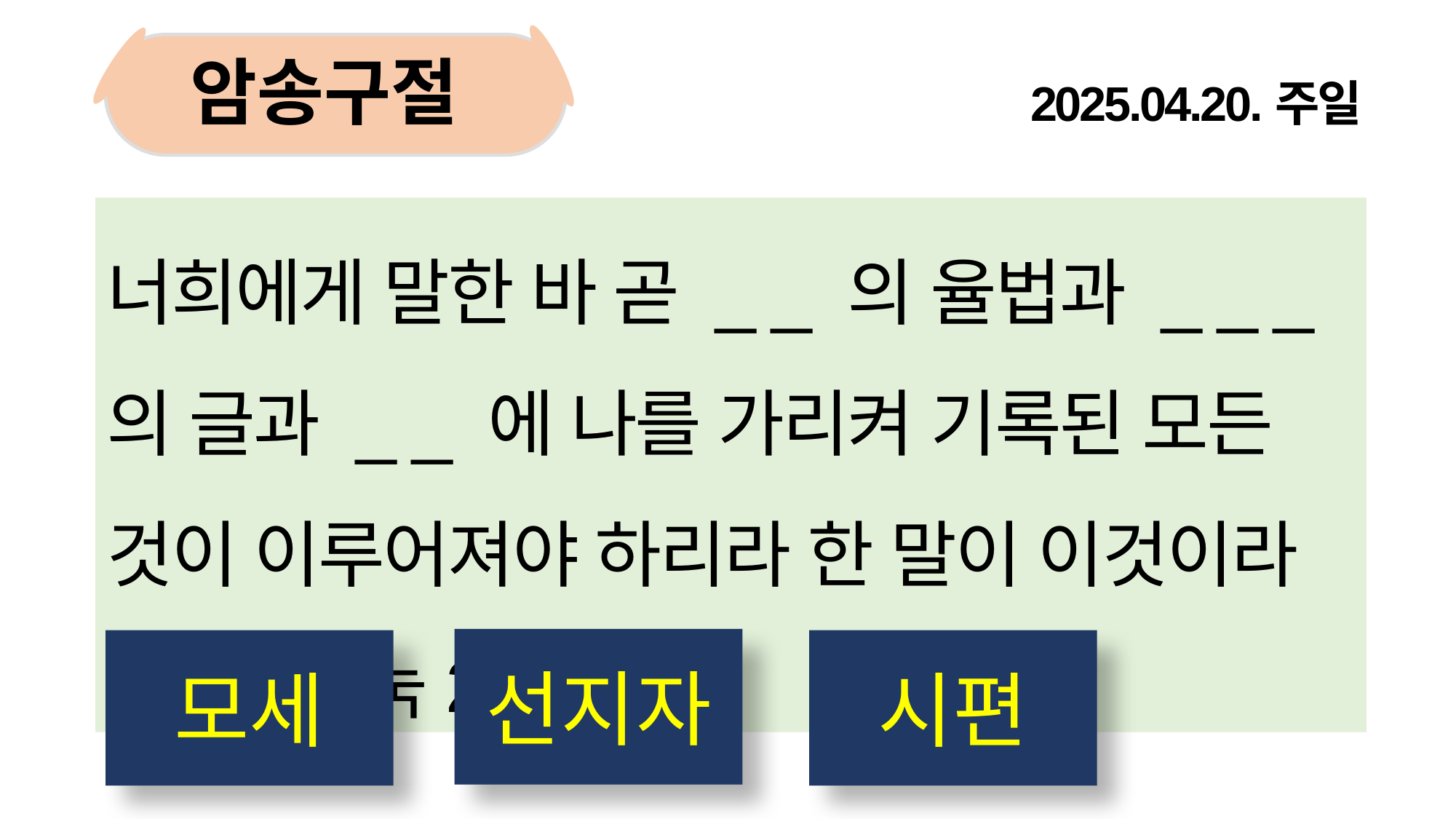

암송구절
2025.04.20.주일
너희에게 말한 바 곧 _ _ 의 율법과 _ _ _ 의 글과 _ _ 에 나를 가리켜 기록된 모든 것이 이루어져야 하리라 한 말이 이것이라 하시고(눅24장)
선지자
모세
시편